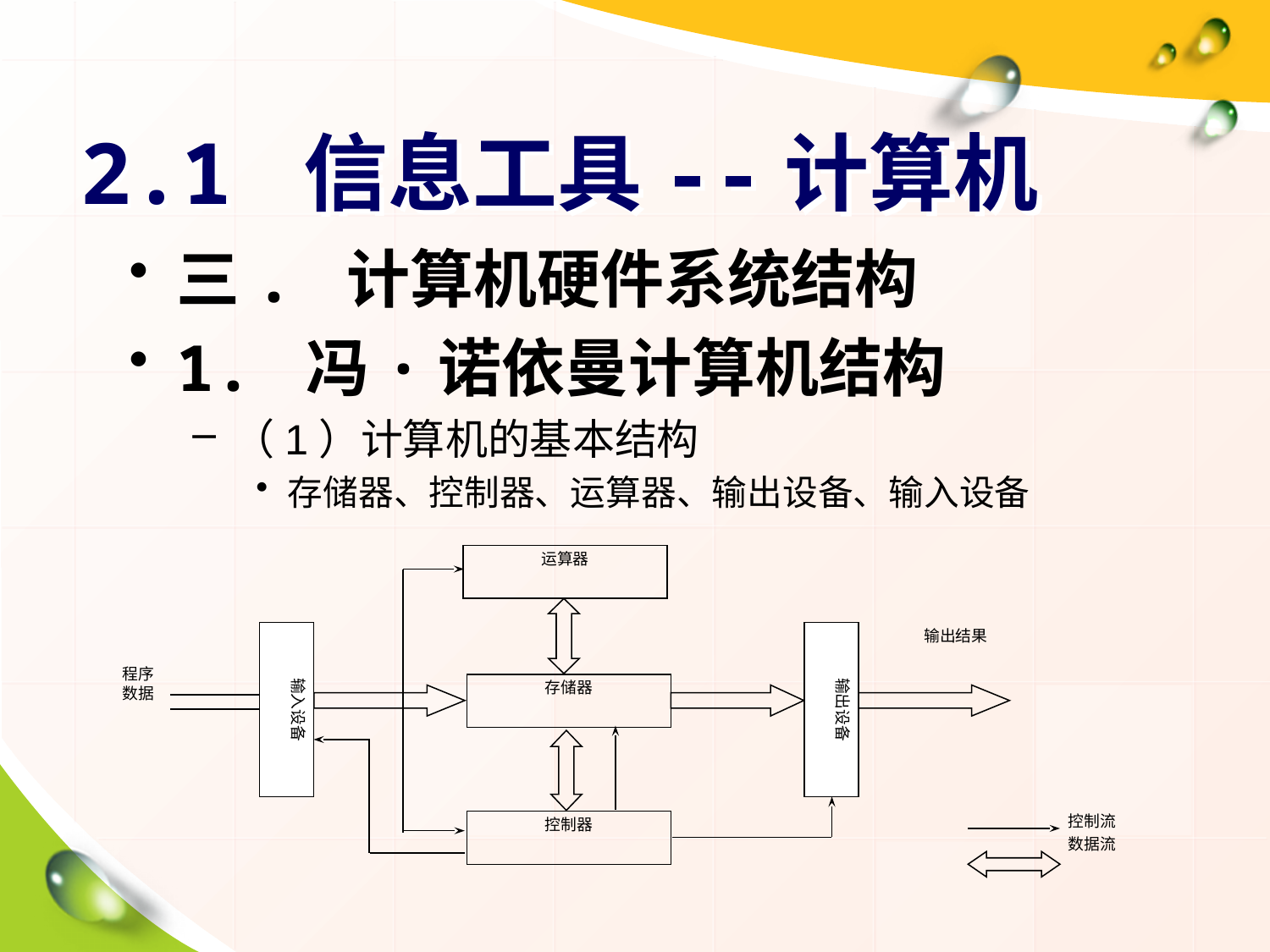

# 2.1 信息工具--计算机
三. 计算机硬件系统结构
1. 冯·诺依曼计算机结构
（1）计算机的基本结构
存储器、控制器、运算器、输出设备、输入设备

运算器

输入设备
输出设备
输出结果
程序
数据
存储器

控制流
数据流
控制器